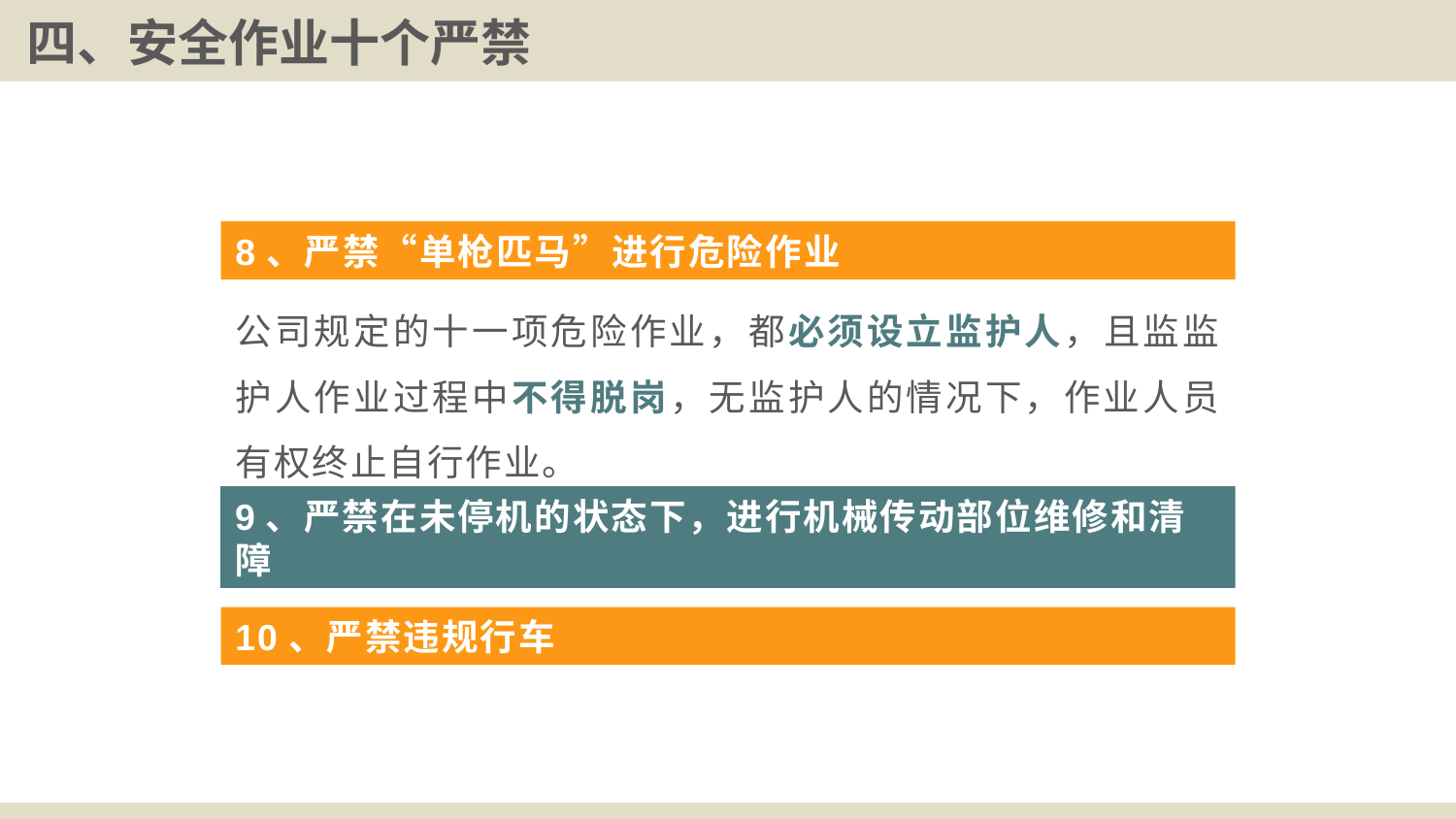

四、安全作业十个严禁
8、严禁“单枪匹马”进行危险作业
公司规定的十一项危险作业，都必须设立监护人，且监监护人作业过程中不得脱岗，无监护人的情况下，作业人员有权终止自行作业。
9、严禁在未停机的状态下，进行机械传动部位维修和清障
10、严禁违规行车